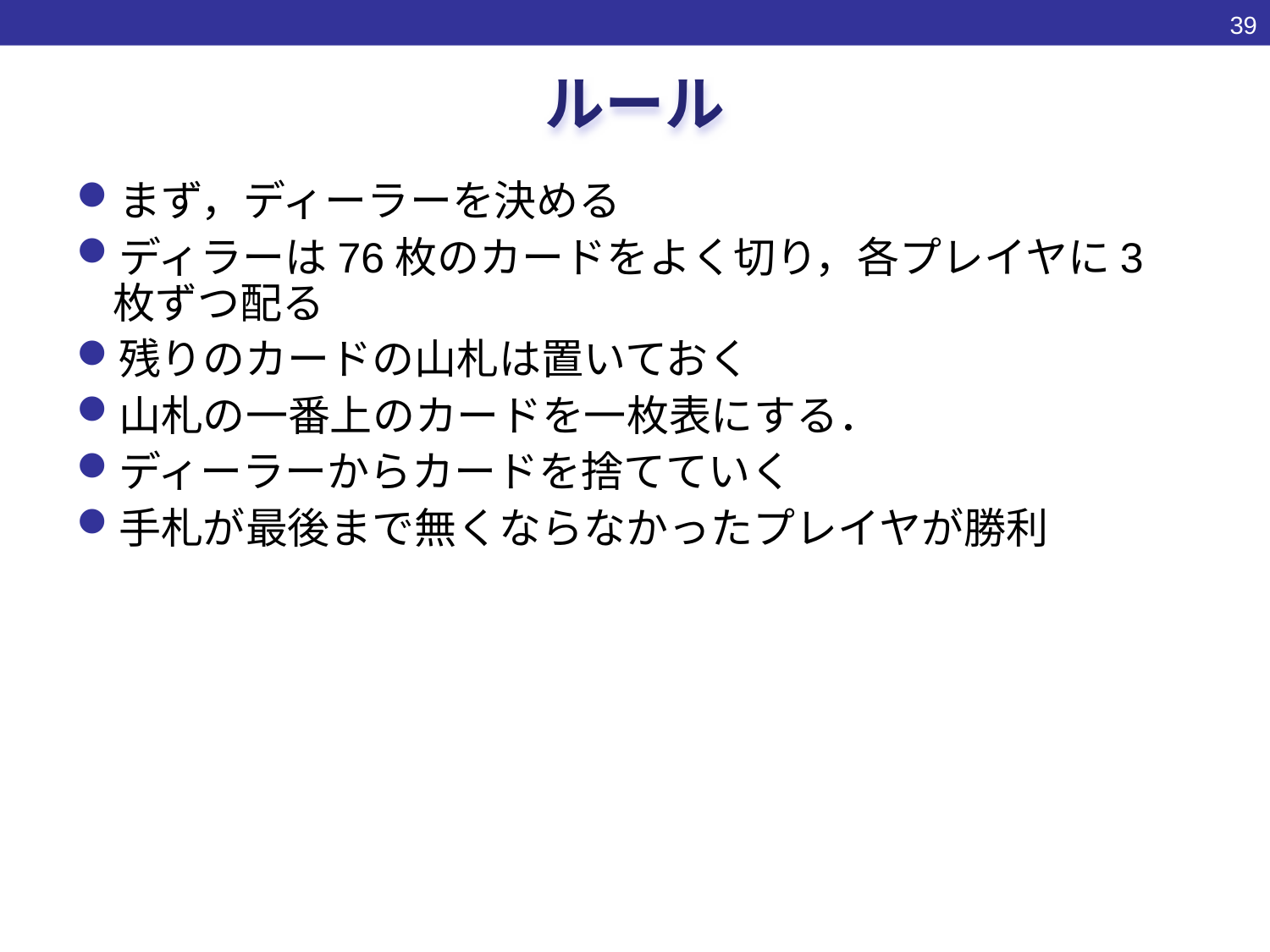

39
# ルール
まず，ディーラーを決める
ディラーは76枚のカードをよく切り，各プレイヤに3枚ずつ配る
残りのカードの山札は置いておく
山札の一番上のカードを一枚表にする．
ディーラーからカードを捨てていく
手札が最後まで無くならなかったプレイヤが勝利